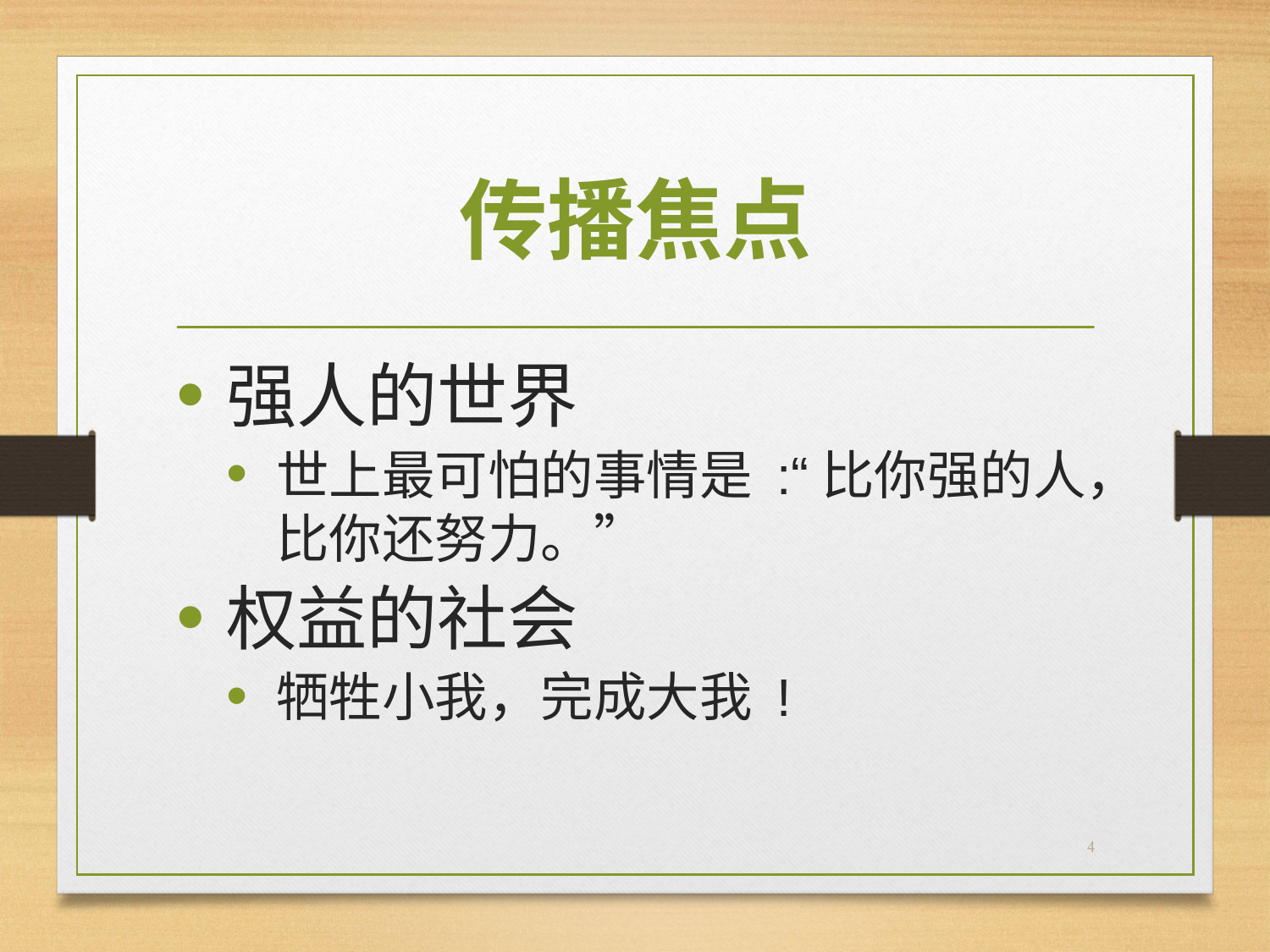

# 传播焦点
强人的世界
世上最可怕的事情是 :“比你强的人，比你还努力。”
权益的社会
牺牲小我，完成大我 !

4